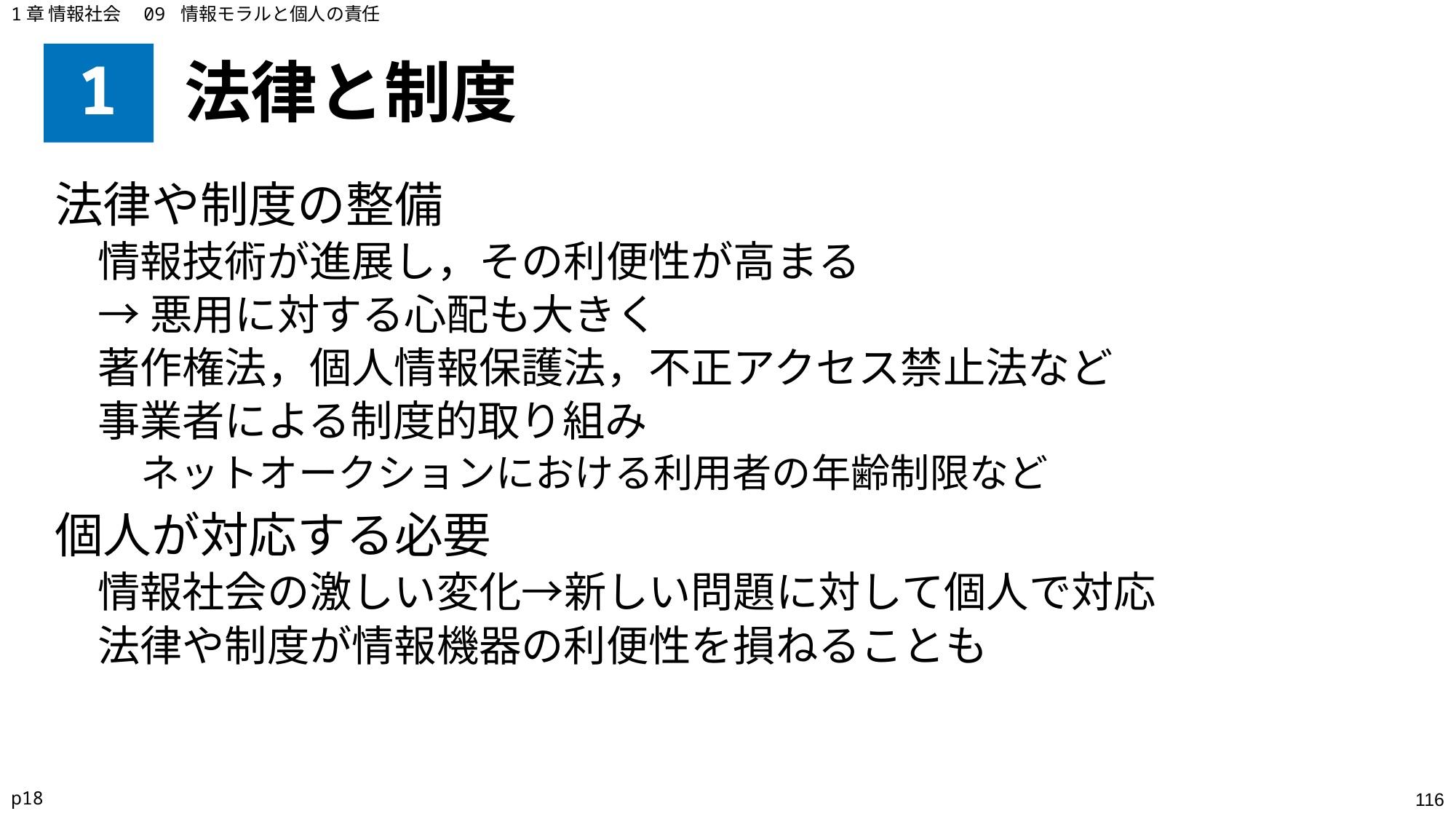

1章 情報社会　09 情報モラルと個人の責任

# 1
法律と制度
法律や制度の整備
情報技術が進展し，その利便性が高まる
→悪用に対する心配も大きく
著作権法，個人情報保護法，不正アクセス禁止法など
事業者による制度的取り組み
ネットオークションにおける利用者の年齢制限など
個人が対応する必要
情報社会の激しい変化→新しい問題に対して個人で対応
法律や制度が情報機器の利便性を損ねることも

p18
116